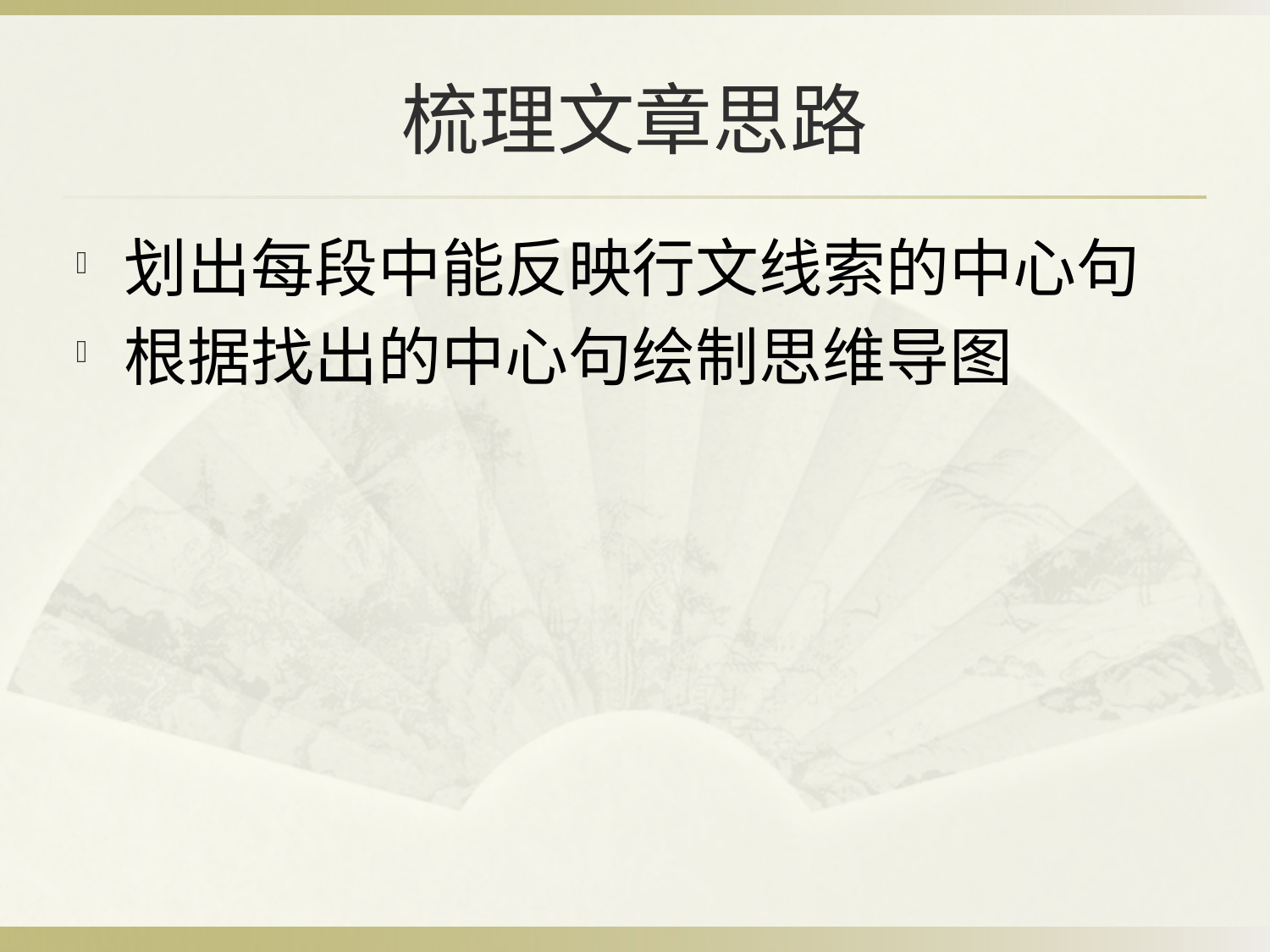

# 梳理文章思路
划出每段中能反映行文线索的中心句
根据找出的中心句绘制思维导图